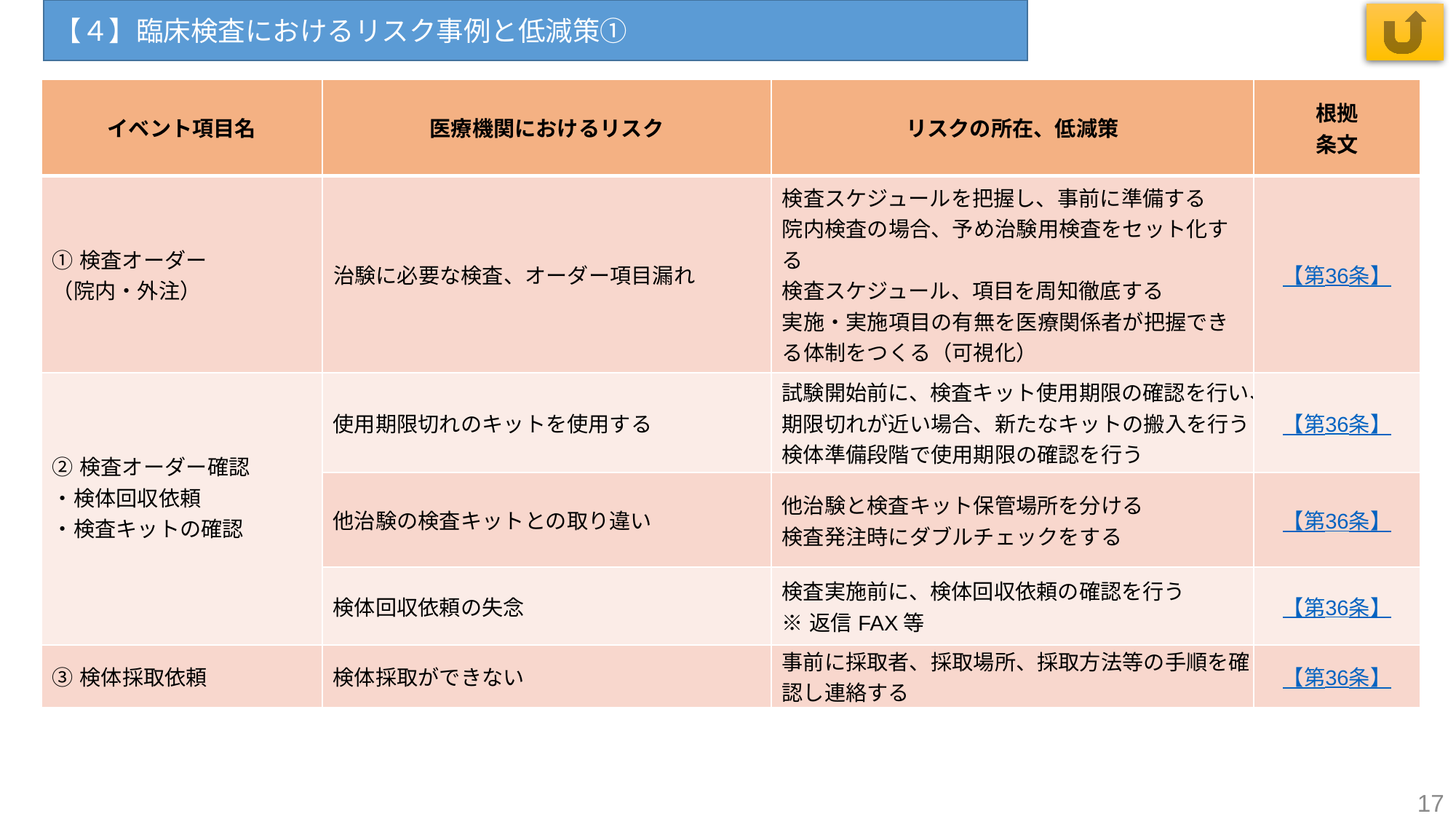

【４】臨床検査におけるリスク事例と低減策①

| イベント項目名 | 医療機関におけるリスク | リスクの所在、低減策 | 根拠 条文 |
| --- | --- | --- | --- |
| ①検査オーダー （院内・外注） | 治験に必要な検査、オーダー項目漏れ | 検査スケジュールを把握し、事前に準備する 院内検査の場合、予め治験用検査をセット化する 検査スケジュール、項目を周知徹底する 実施・実施項目の有無を医療関係者が把握できる体制をつくる（可視化） | 【第36条】 |
| ②検査オーダー確認 ・検体回収依頼 ・検査キットの確認 | 使用期限切れのキットを使用する | 試験開始前に、検査キット使用期限の確認を行い、期限切れが近い場合、新たなキットの搬入を行う 検体準備段階で使用期限の確認を行う | 【第36条】 |
|  | 他治験の検査キットとの取り違い | 他治験と検査キット保管場所を分ける 検査発注時にダブルチェックをする | 【第36条】 |
|  | 検体回収依頼の失念 | 検査実施前に、検体回収依頼の確認を行う ※返信FAX等 | 【第36条】 |
| ③検体採取依頼 | 検体採取ができない | 事前に採取者、採取場所、採取方法等の手順を確認し連絡する | 【第36条】 |